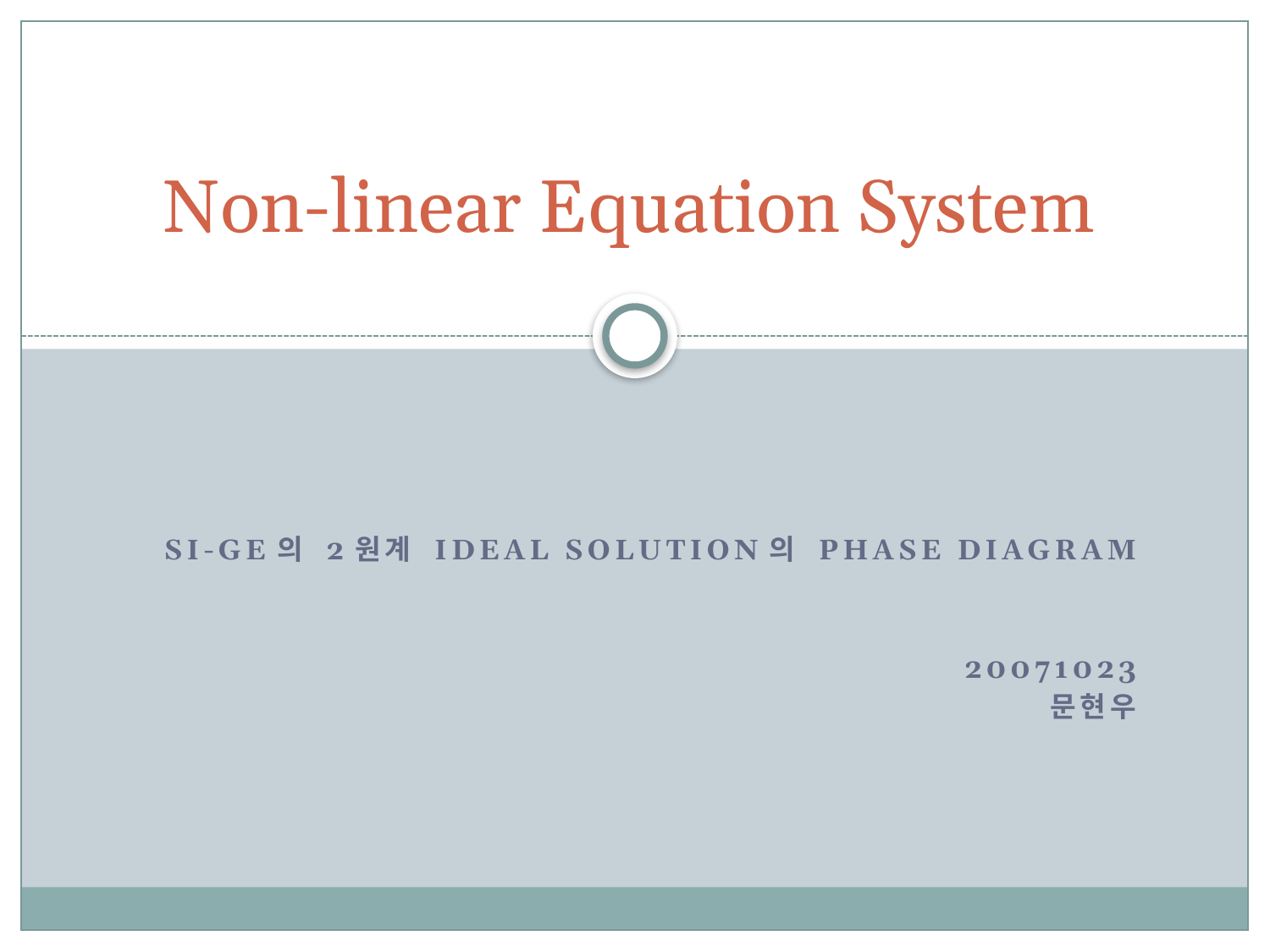

# Non-linear Equation System
Si-Ge의 2원계 ideal solution의 phase diagram

20071023
문현우